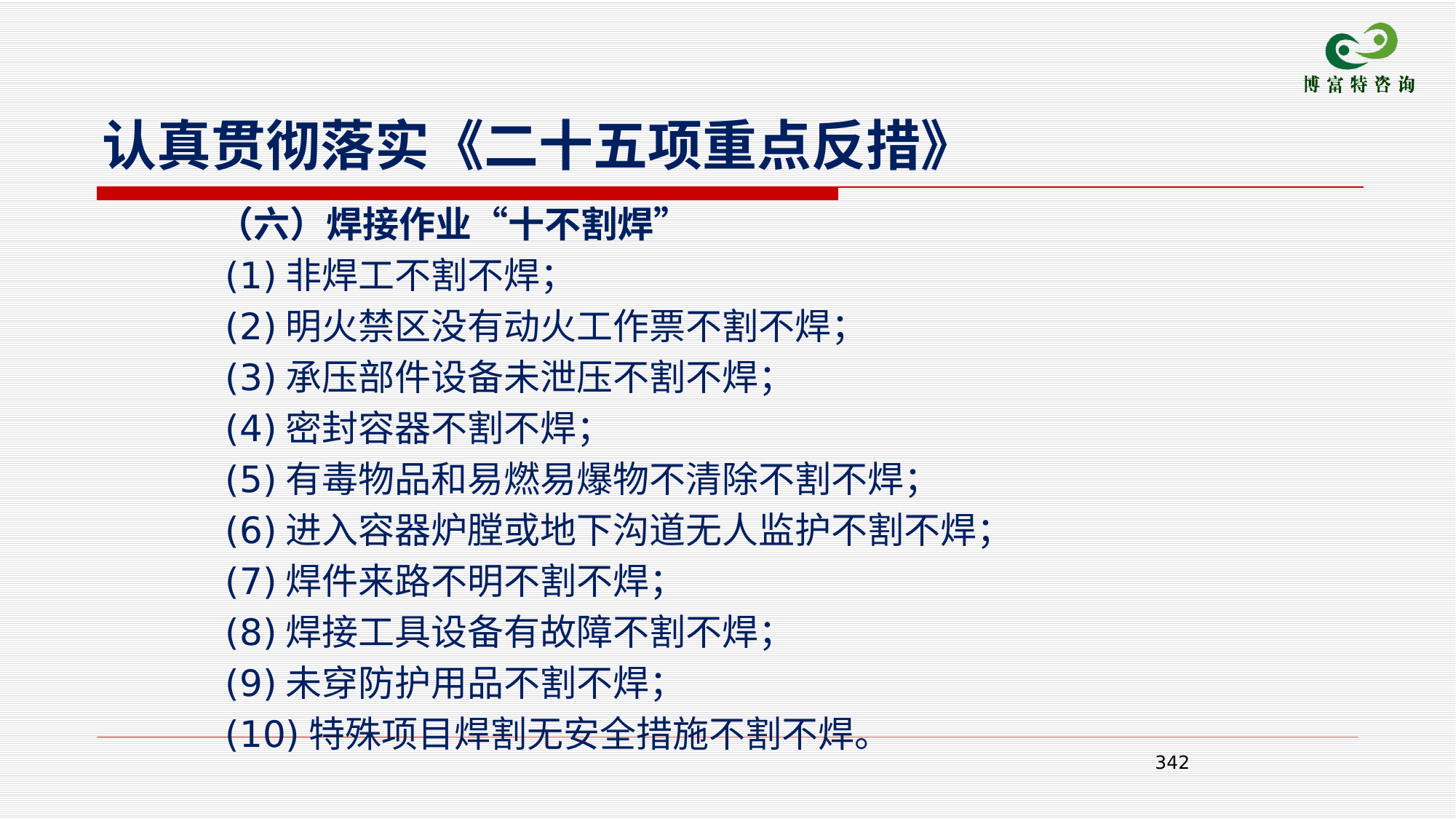

认真贯彻落实《二十五项重点反措》
     （六）焊接作业“十不割焊”
     (1)非焊工不割不焊；
     (2)明火禁区没有动火工作票不割不焊；
     (3)承压部件设备未泄压不割不焊；
     (4)密封容器不割不焊；
     (5)有毒物品和易燃易爆物不清除不割不焊；
     (6)进入容器炉膛或地下沟道无人监护不割不焊；
     (7)焊件来路不明不割不焊；
     (8)焊接工具设备有故障不割不焊；
     (9)未穿防护用品不割不焊；
     (10)特殊项目焊割无安全措施不割不焊。

342